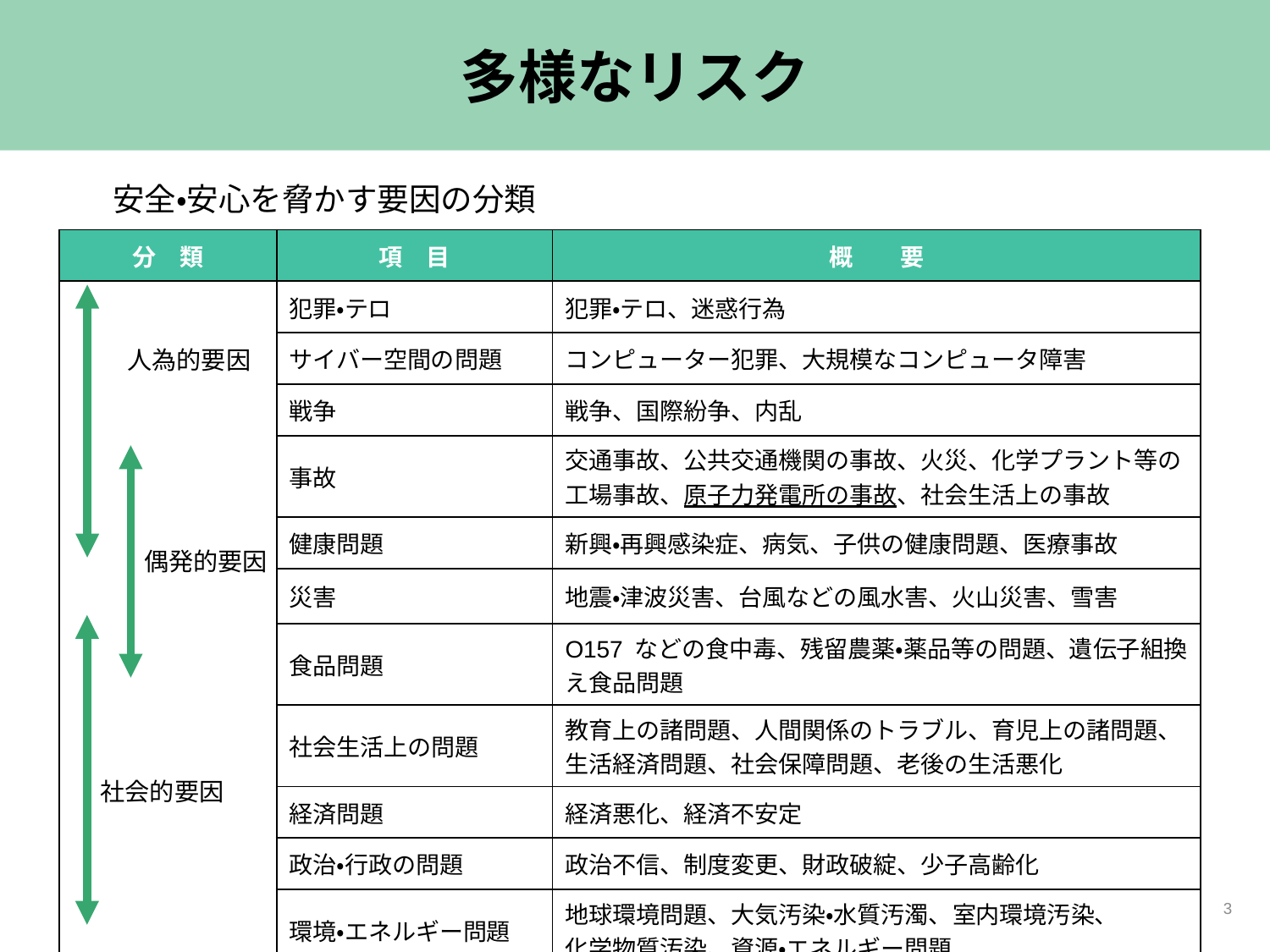

# 多様なリスク
安全・安心を脅かす要因の分類
| 分　類 | 項　目 | 概　　要 |
| --- | --- | --- |
|  | 犯罪・テロ | 犯罪・テロ、迷惑行為 |
|  | サイバー空間の問題 | コンピューター犯罪、大規模なコンピュータ障害 |
|  | 戦争 | 戦争、国際紛争、内乱 |
|  | 事故 | 交通事故、公共交通機関の事故、火災、化学プラント等の工場事故、原子力発電所の事故、社会生活上の事故 |
|  | 健康問題 | 新興・再興感染症、病気、子供の健康問題、医療事故 |
|  | 災害 | 地震・津波災害、台風などの風水害、火山災害、雪害 |
|  | 食品問題 | O157 などの食中毒、残留農薬・薬品等の問題、遺伝子組換え食品問題 |
|  | 社会生活上の問題 | 教育上の諸問題、人間関係のトラブル、育児上の諸問題、生活経済問題、社会保障問題、老後の生活悪化 |
|  | 経済問題 | 経済悪化、経済不安定 |
|  | 政治・行政の問題 | 政治不信、制度変更、財政破綻、少子高齢化 |
|  | 環境・エネルギー問題 | 地球環境問題、大気汚染・水質汚濁、室内環境汚染、 化学物質汚染、資源・エネルギー問題 |
人為的要因
偶発的要因
社会的要因
3